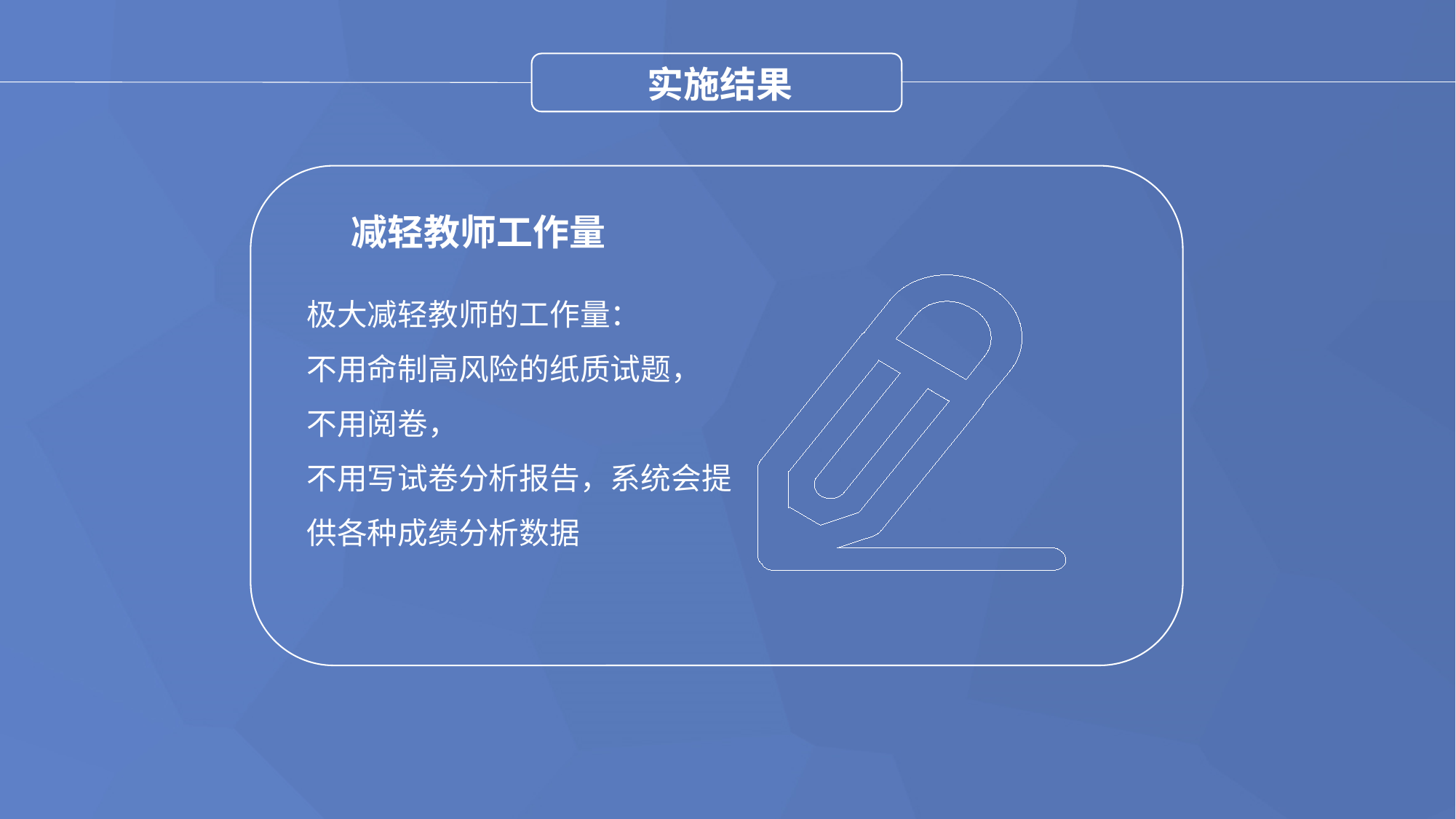

实施结果

减轻教师工作量

极大减轻教师的工作量：
不用命制高风险的纸质试题，
不用阅卷，
不用写试卷分析报告，系统会提供各种成绩分析数据